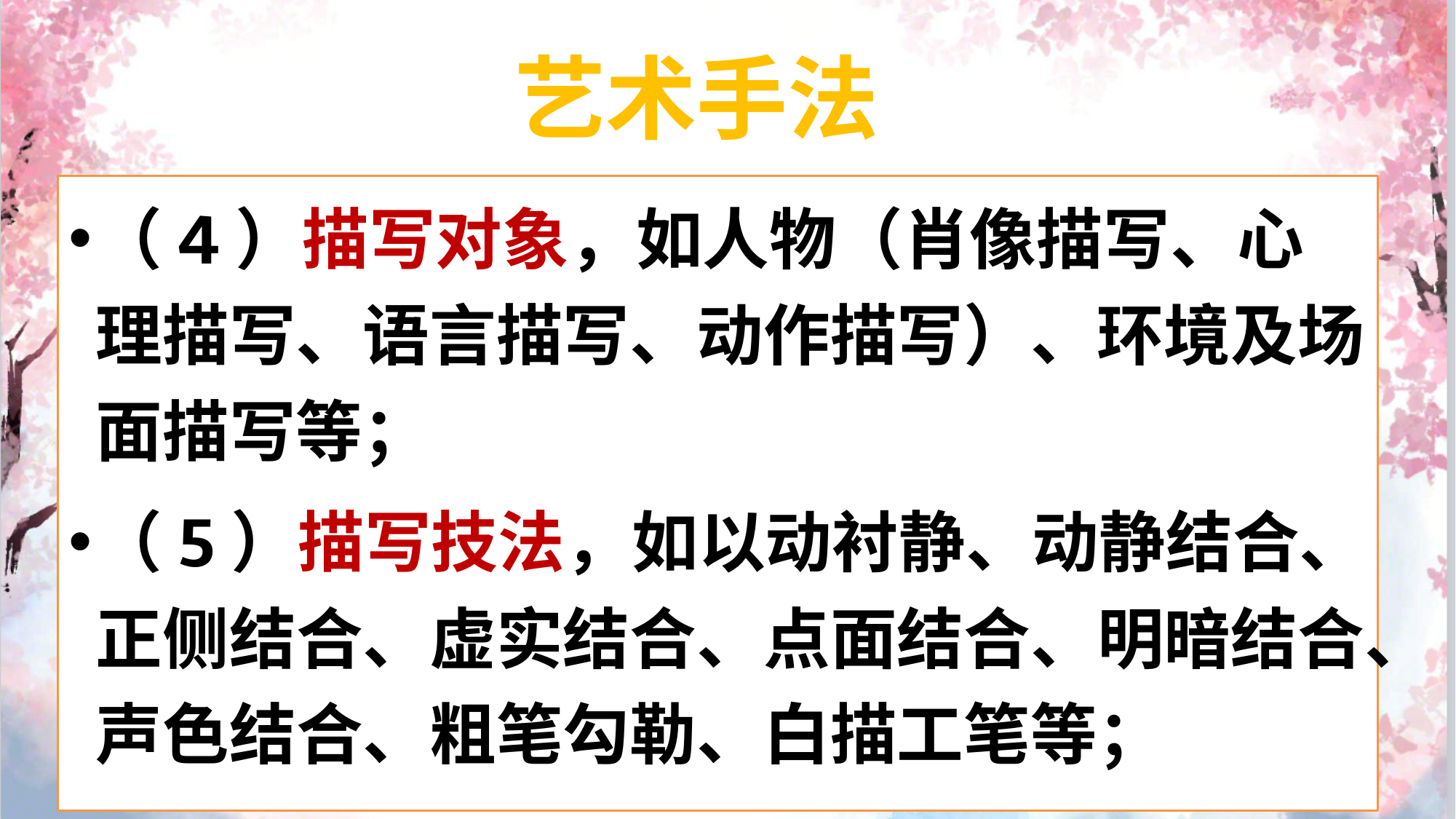

艺术手法
（4）描写对象，如人物（肖像描写、心理描写、语言描写、动作描写）、环境及场面描写等；
（5）描写技法，如以动衬静、动静结合、正侧结合、虚实结合、点面结合、明暗结合、声色结合、粗笔勾勒、白描工笔等；